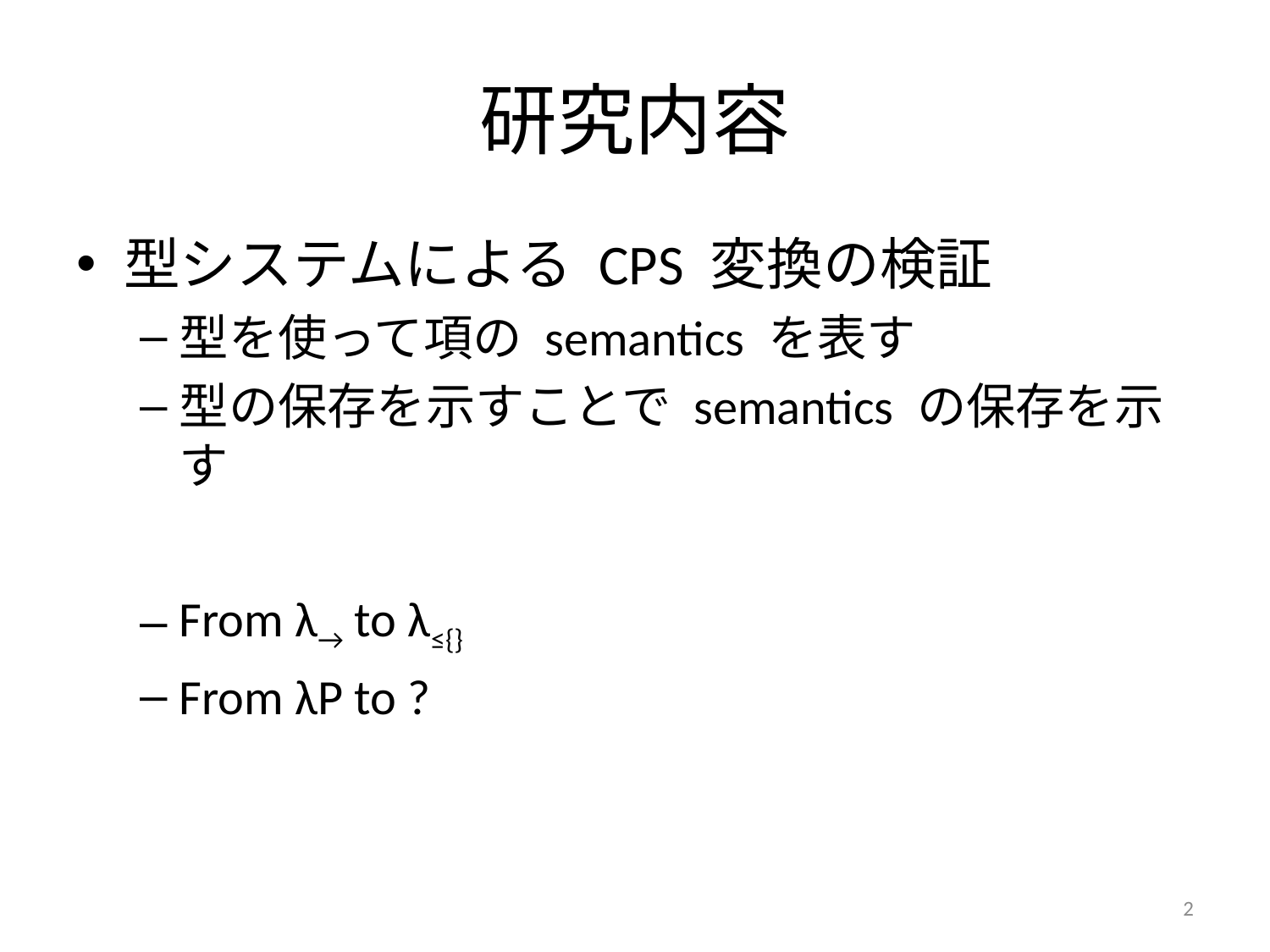

# 研究内容
型システムによる CPS 変換の検証
型を使って項の semantics を表す
型の保存を示すことで semantics の保存を示す

From λ→ to λ≤{}
From λP to ?
2